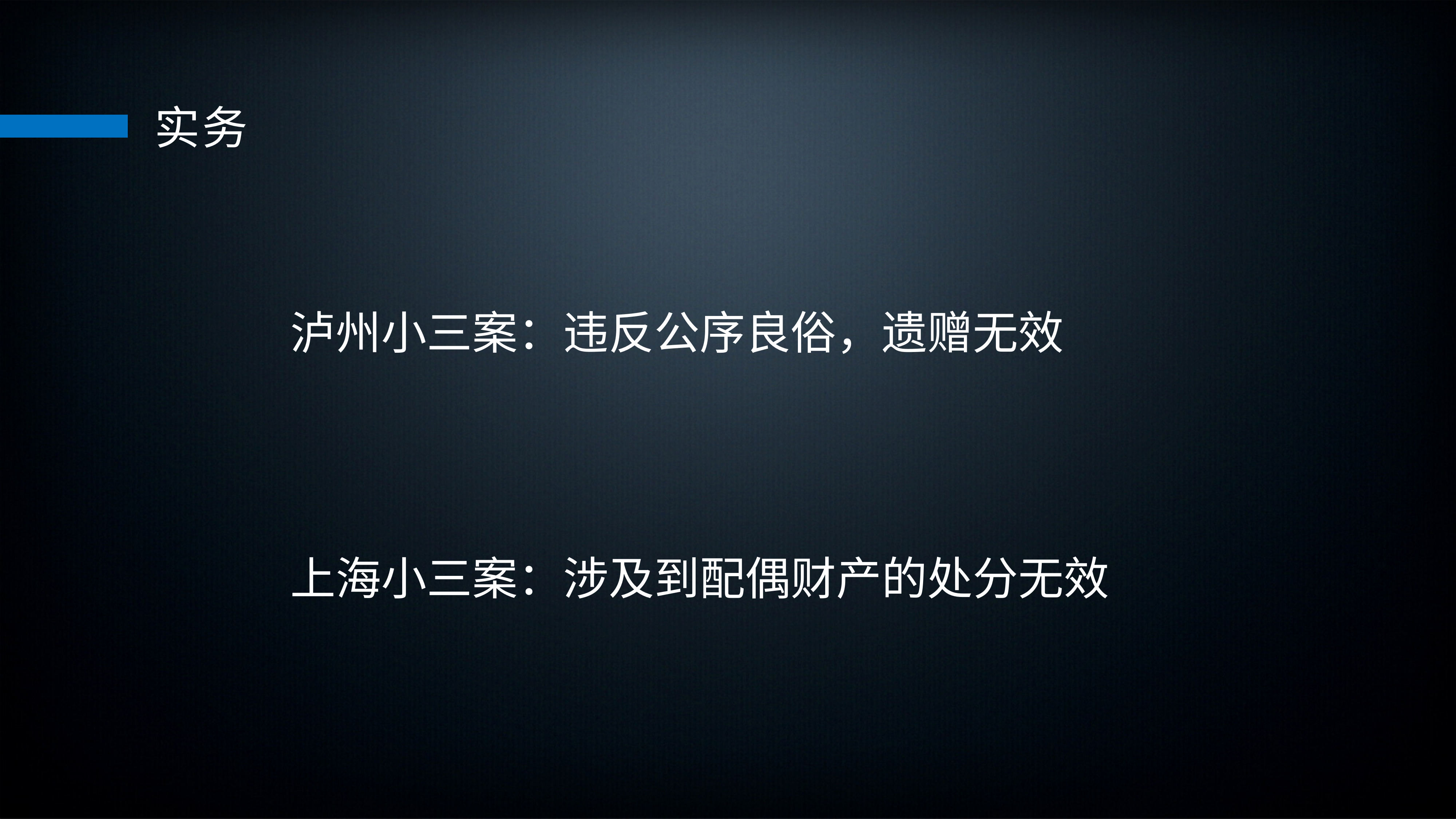

实务

泸州小三案：违反公序良俗，遗赠无效

上海小三案：涉及到配偶财产的处分无效